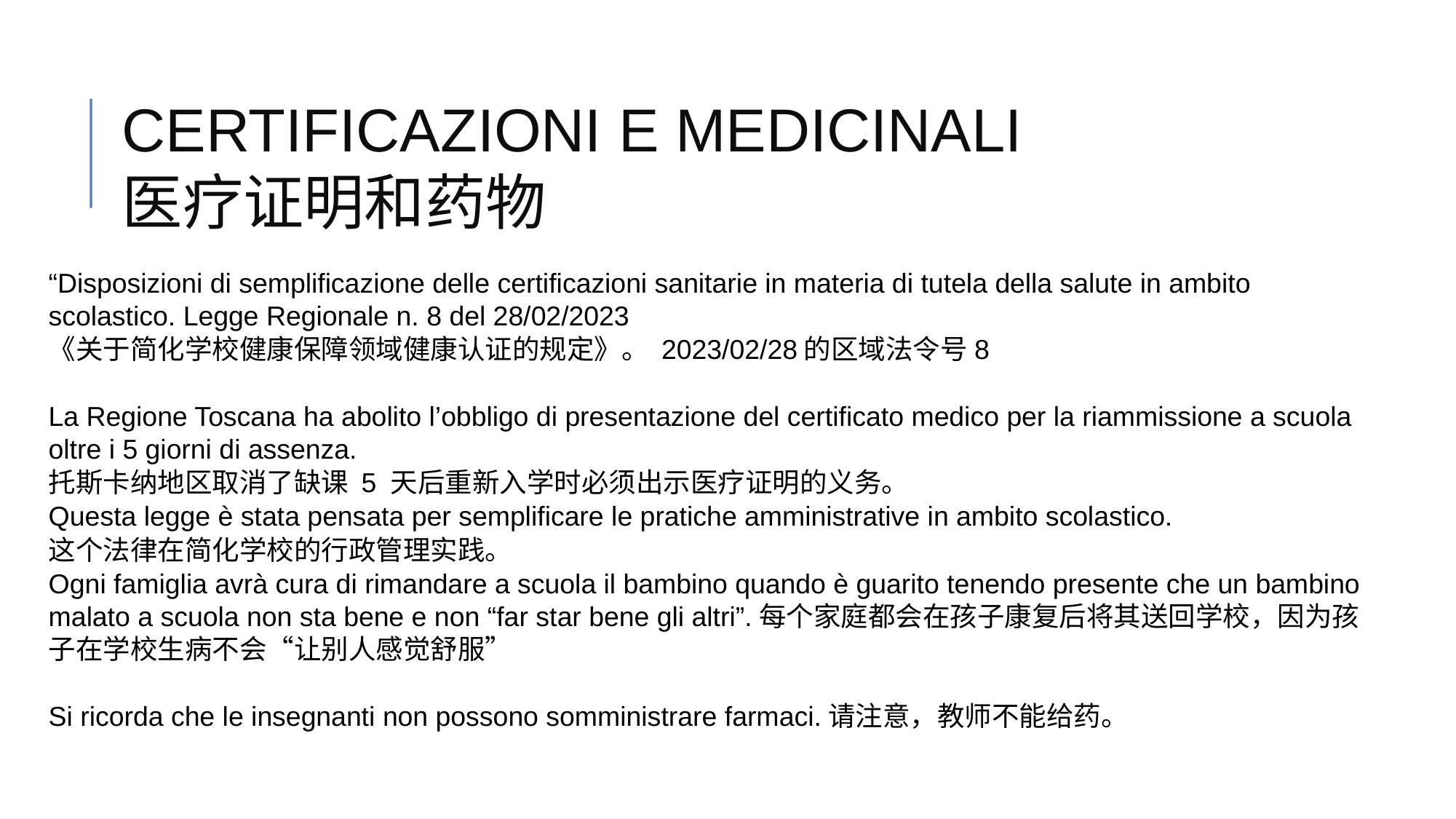

CERTIFICAZIONI E MEDICINALI
医疗证明和药物

“Disposizioni di semplificazione delle certificazioni sanitarie in materia di tutela della salute in ambito scolastico. Legge Regionale n. 8 del 28/02/2023
《关于简化学校健康保障领域健康认证的规定》。 2023/02/28的区域法令号8

La Regione Toscana ha abolito l’obbligo di presentazione del certificato medico per la riammissione a scuola oltre i 5 giorni di assenza.
托斯卡纳地区取消了缺课 5 天后重新入学时必须出示医疗证明的义务。
Questa legge è stata pensata per semplificare le pratiche amministrative in ambito scolastico.
这个法律在简化学校的行政管理实践。
Ogni famiglia avrà cura di rimandare a scuola il bambino quando è guarito tenendo presente che un bambino malato a scuola non sta bene e non “far star bene gli altri”.每个家庭都会在孩子康复后将其送回学校，因为孩子在学校生病不会“让别人感觉舒服”

Si ricorda che le insegnanti non possono somministrare farmaci.请注意，教师不能给药。